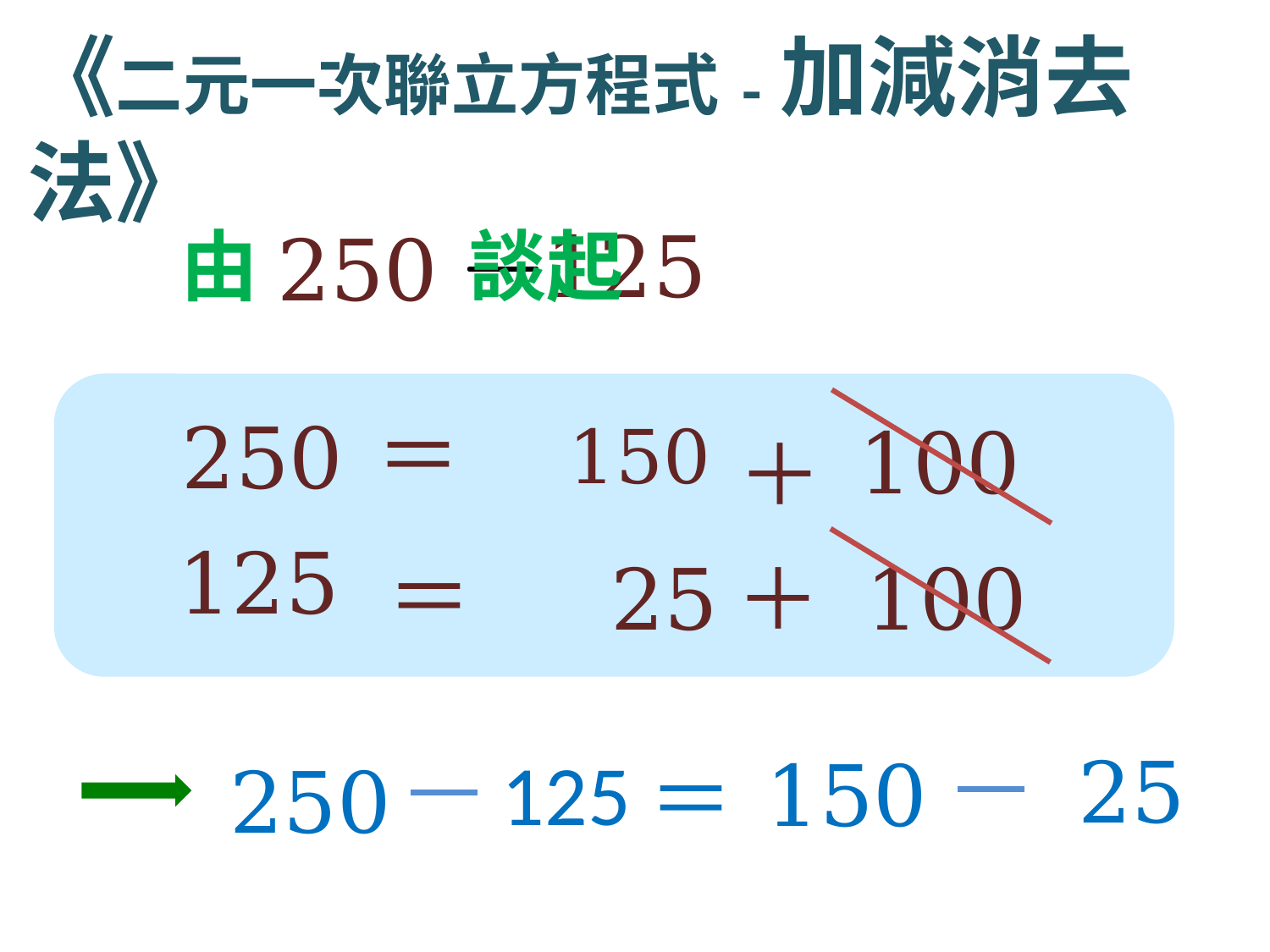

《二元一次聯立方程式-加減消去法》
125
250

由            談起

100
   150
＋
＝
250
125
  25
＋
100
＝

 25
150

125
250

＝